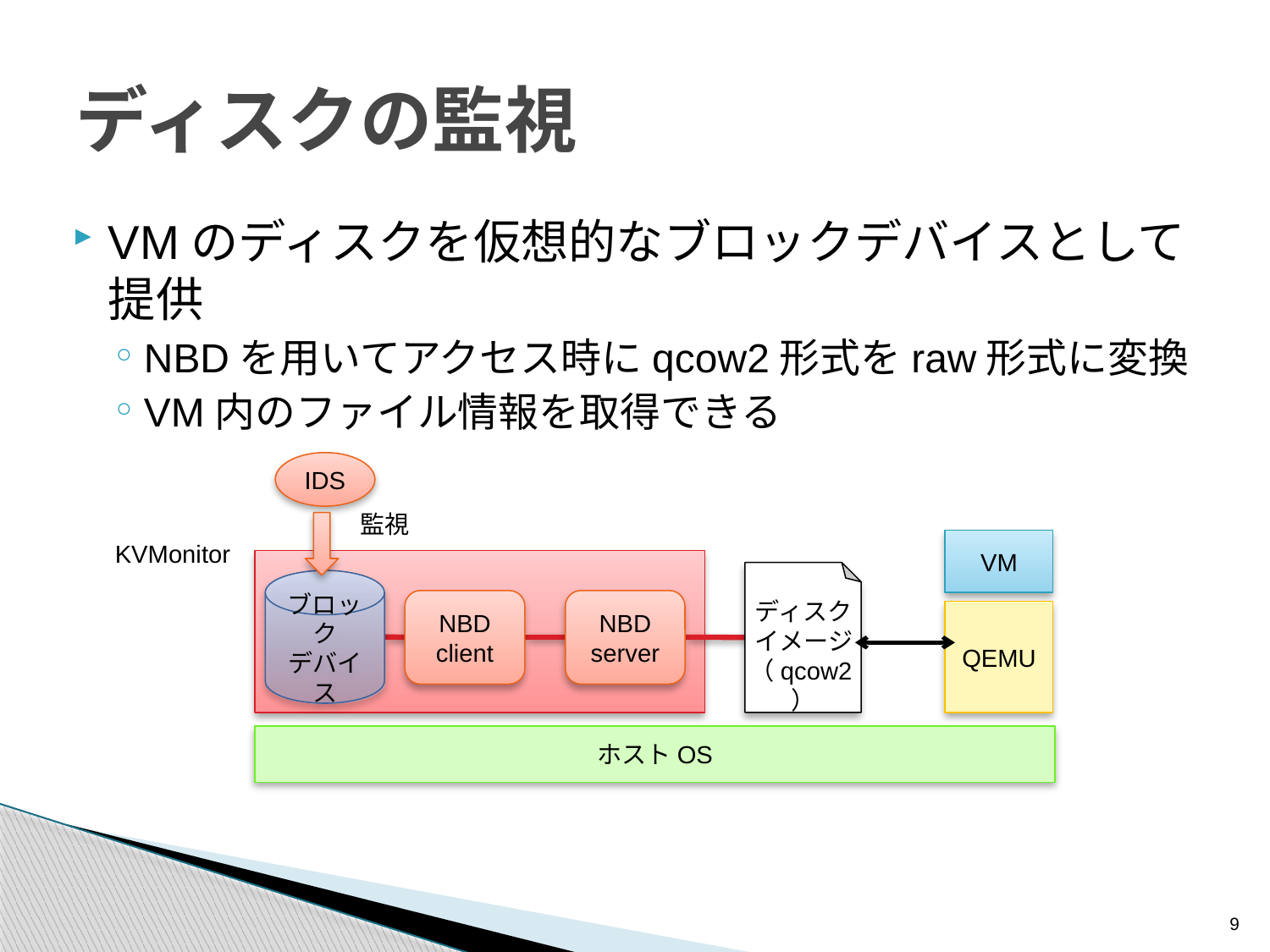

# ディスクの監視
VMのディスクを仮想的なブロックデバイスとして提供
NBDを用いてアクセス時にqcow2形式をraw形式に変換
VM内のファイル情報を取得できる

IDS
監視

VM
KVMonitor

ブロック
デバイス
ディスク
イメージ
（qcow2）
NBD
client
NBD
server
QEMU
ホストOS
9